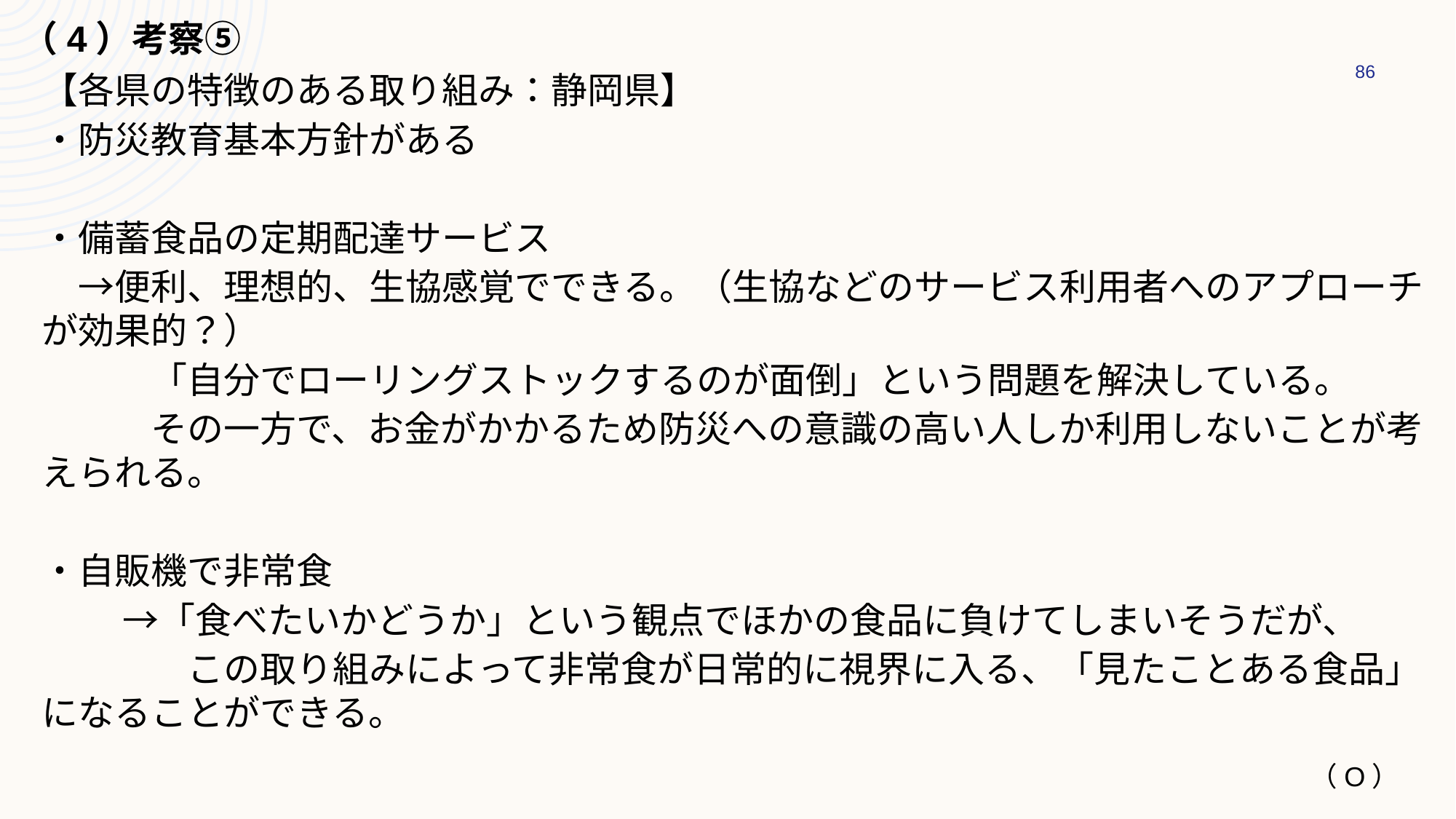

# （4）考察⑤
86
【各県の特徴のある取り組み：静岡県】
・防災教育基本方針がある

・備蓄食品の定期配達サービス
　→便利、理想的、生協感覚でできる。（生協などのサービス利用者へのアプローチが効果的？）
　　　「自分でローリングストックするのが面倒」という問題を解決している。
　　　その一方で、お金がかかるため防災への意識の高い人しか利用しないことが考えられる。

・自販機で非常食
　　 →「食べたいかどうか」という観点でほかの食品に負けてしまいそうだが、
　　　　この取り組みによって非常食が日常的に視界に入る、「見たことある食品」になることができる。

（O）